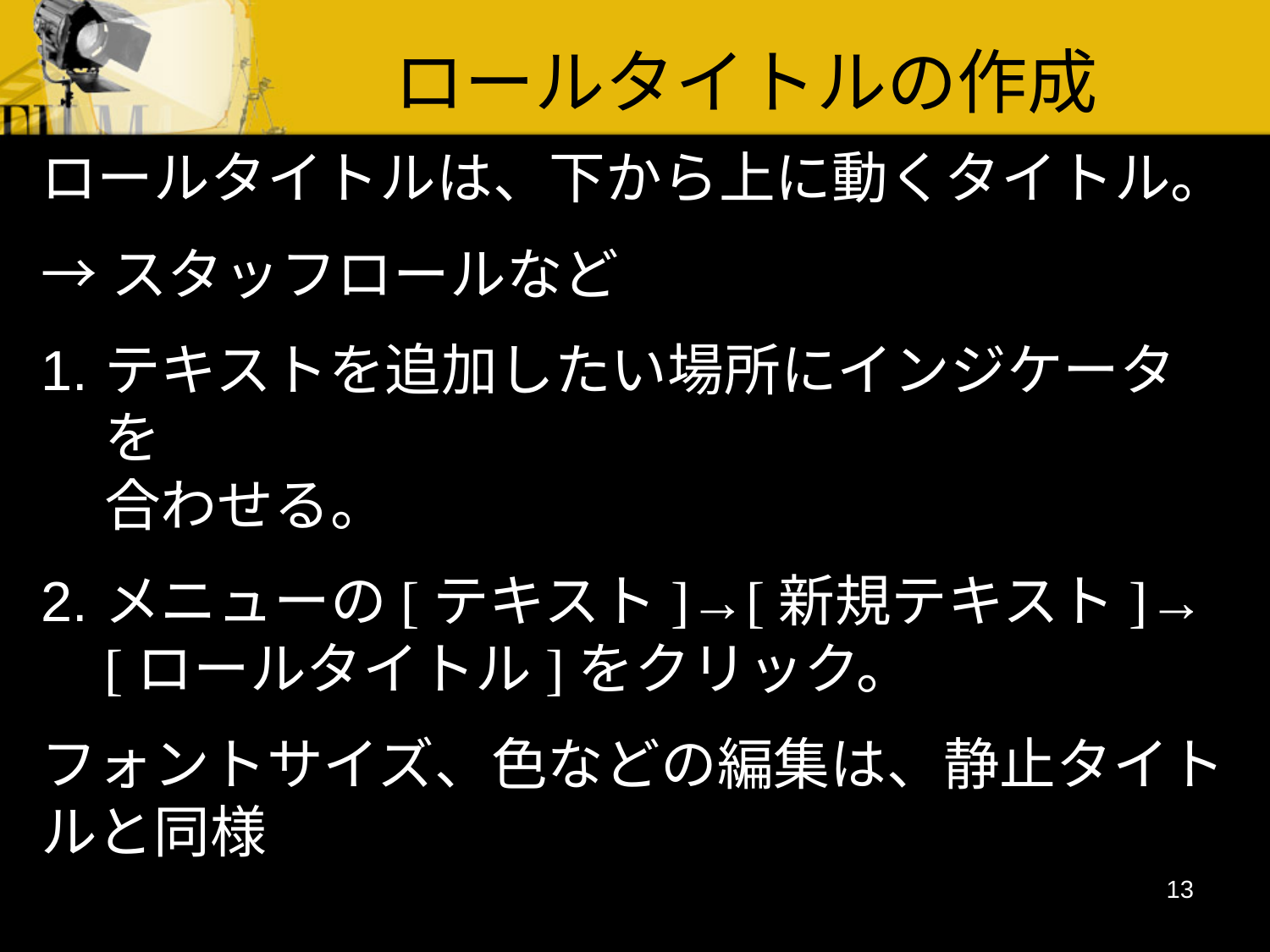

ロールタイトルの作成
ロールタイトルは、下から上に動くタイトル。
→スタッフロールなど
テキストを追加したい場所にインジケータを
合わせる。
メニューの[テキスト]→[新規テキスト]→
[ロールタイトル]をクリック。
フォントサイズ、色などの編集は、静止タイトルと同様
13